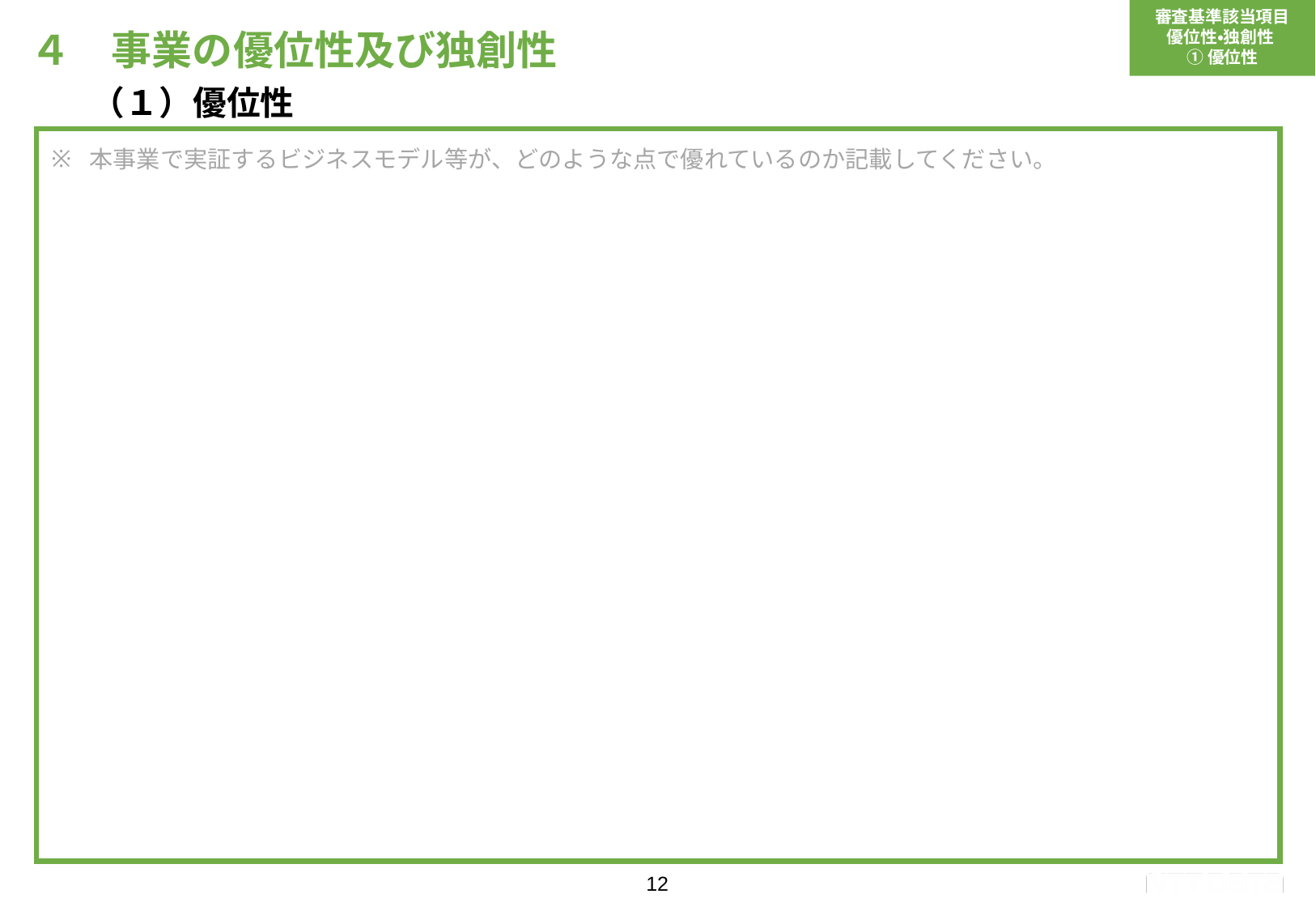

４　事業の優位性及び独創性
審査基準該当項目
優位性・独創性
①優位性
（１）優位性

本事業で実証するビジネスモデル等が、どのような点で優れているのか記載してください。